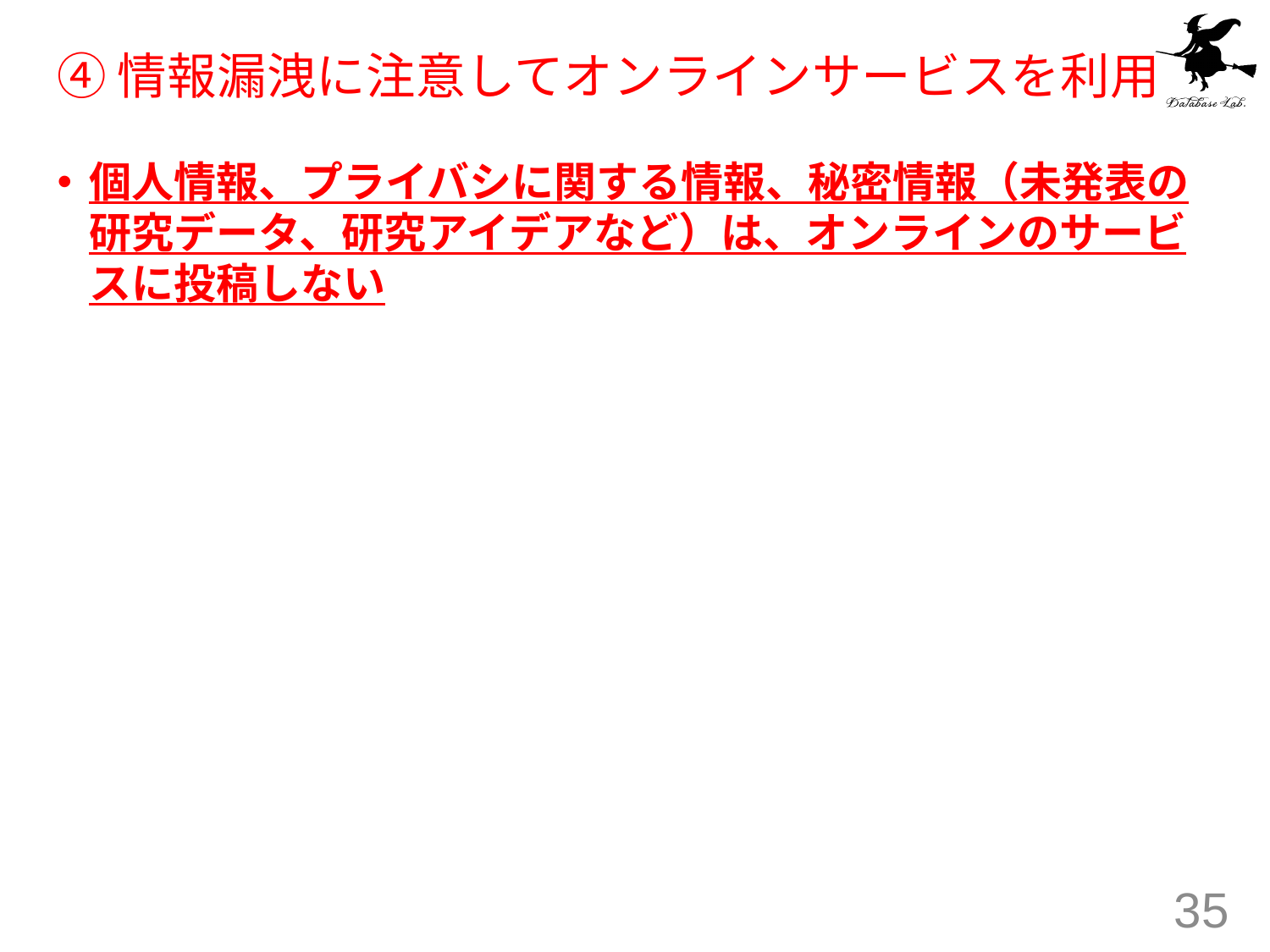

# ④情報漏洩に注意してオンラインサービスを利用
個人情報、プライバシに関する情報、秘密情報（未発表の研究データ、研究アイデアなど）は、オンラインのサービスに投稿しない

35